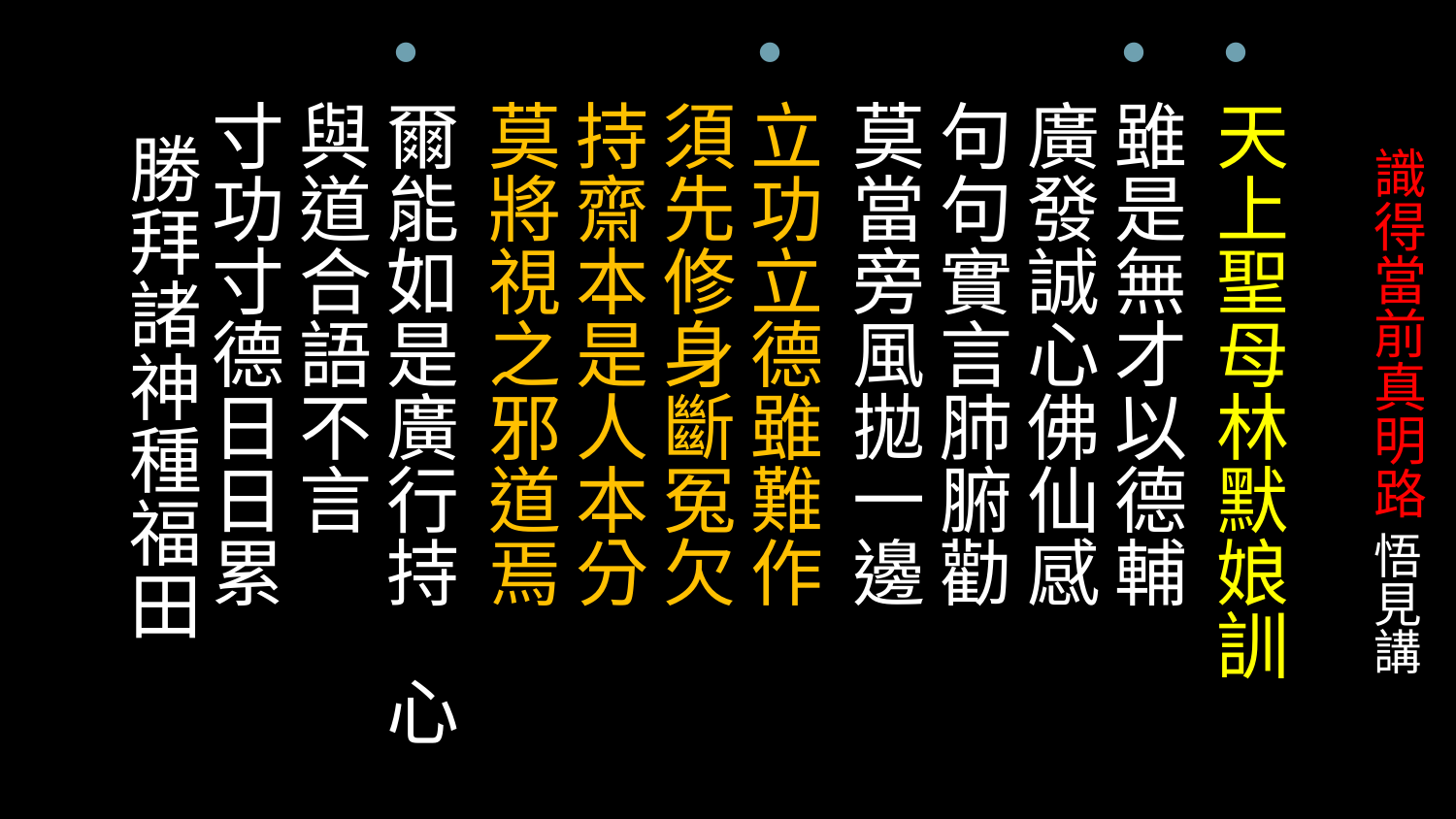

天上聖母林默娘訓
雖是無才以德輔          廣發誠心佛仙感
句句實言肺腑勸         莫當旁風拋一邊
立功立德雖難作           須先修身斷冤欠
持齋本是人本分           莫將視之邪道焉
爾能如是廣行持    心與道合語不言
寸功寸德日日累             勝拜諸神種福田

# 識得當前真明路 悟見講